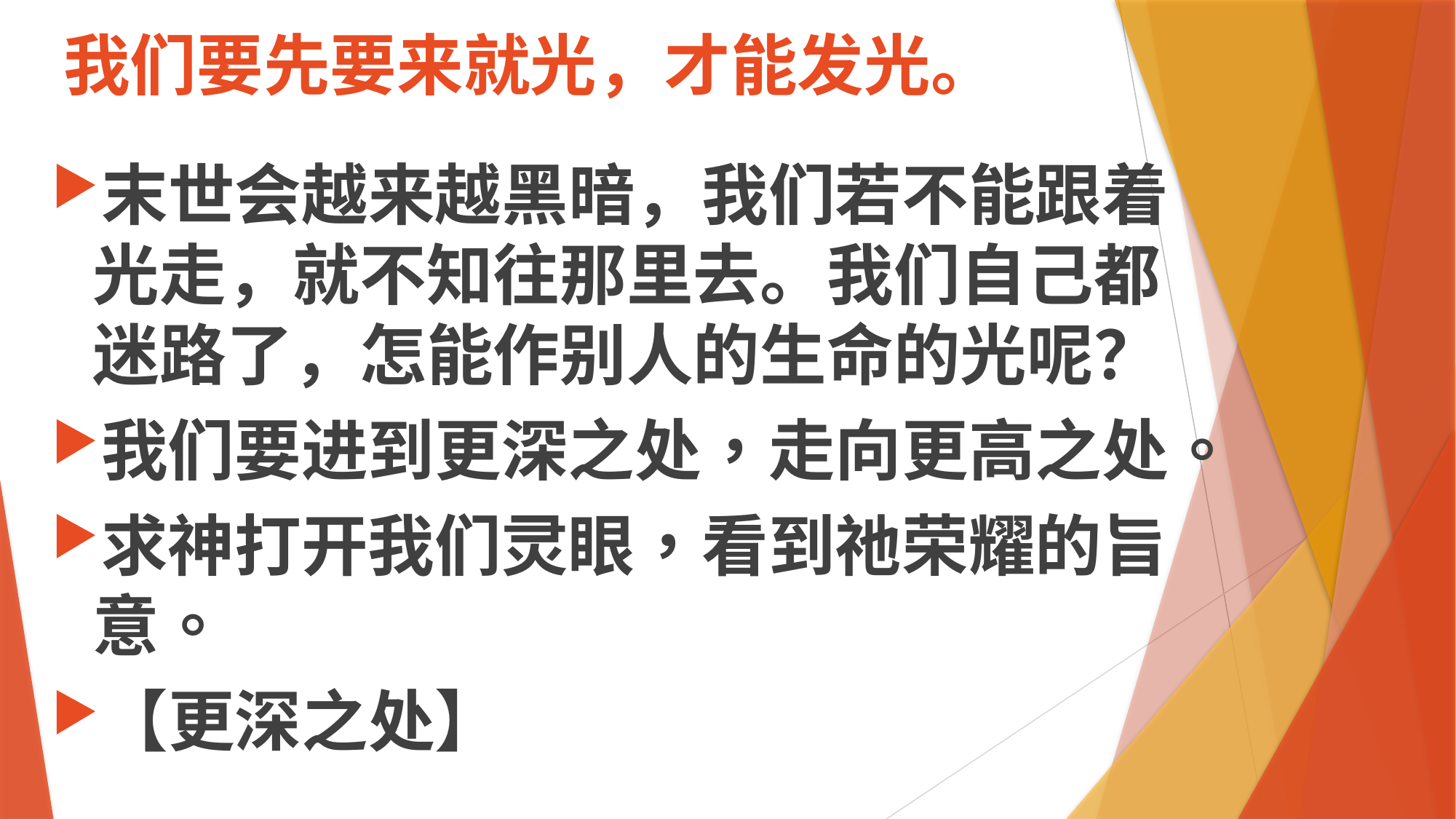

# 我们要先要来就光，才能发光。
末世会越来越黑暗，我们若不能跟着光走，就不知往那里去。我们自己都迷路了，怎能作别人的生命的光呢？
我们要进到更深之处，走向更高之处。
求神打开我们灵眼，看到祂荣耀的旨意。
【更深之处】